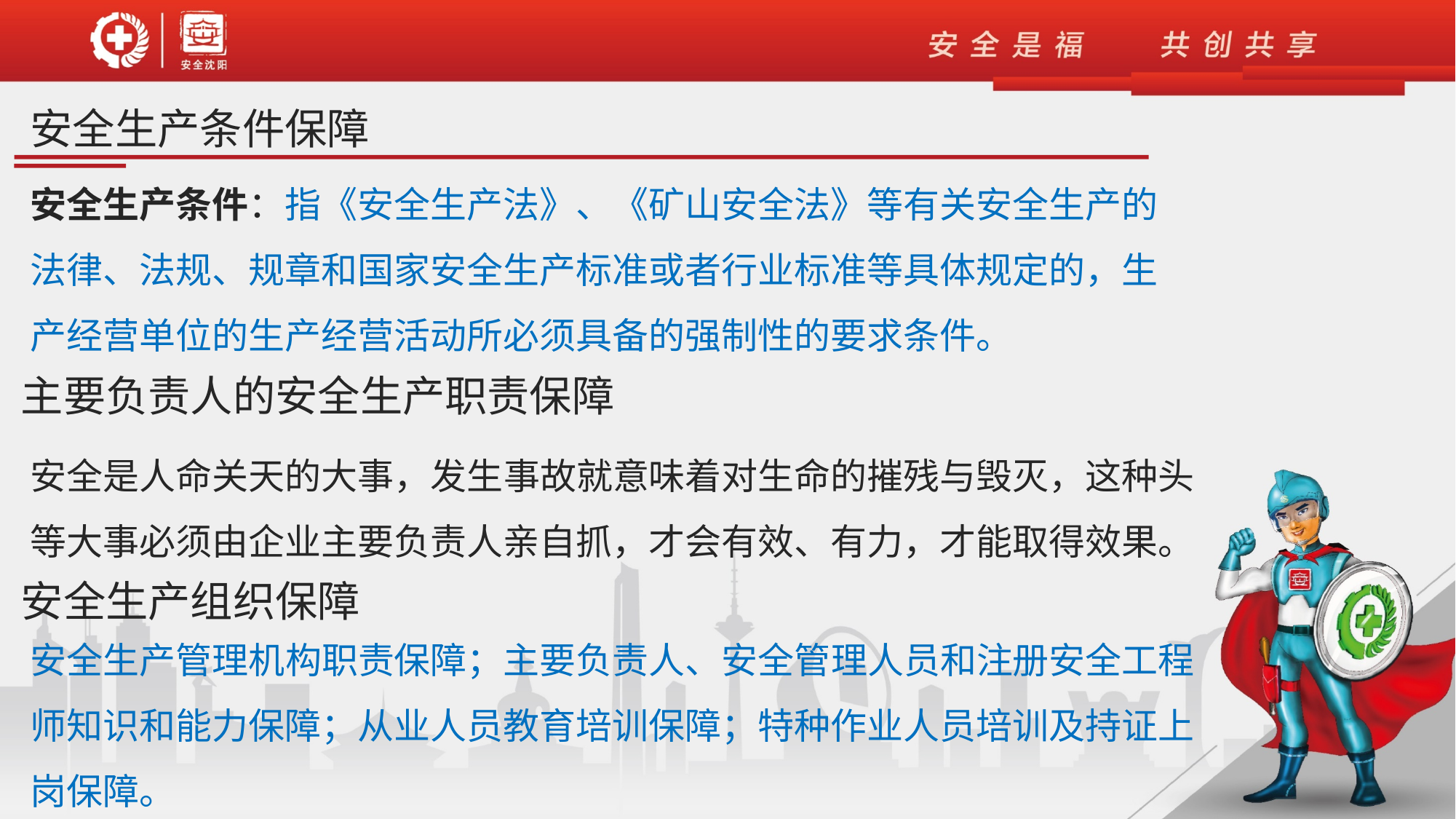

安全生产条件保障
安全生产条件：指《安全生产法》、《矿山安全法》等有关安全生产的法律、法规、规章和国家安全生产标准或者行业标准等具体规定的，生产经营单位的生产经营活动所必须具备的强制性的要求条件。

主要负责人的安全生产职责保障
安全是人命关天的大事，发生事故就意味着对生命的摧残与毁灭，这种头等大事必须由企业主要负责人亲自抓，才会有效、有力，才能取得效果。
安全生产组织保障
安全生产管理机构职责保障；主要负责人、安全管理人员和注册安全工程师知识和能力保障；从业人员教育培训保障；特种作业人员培训及持证上岗保障。